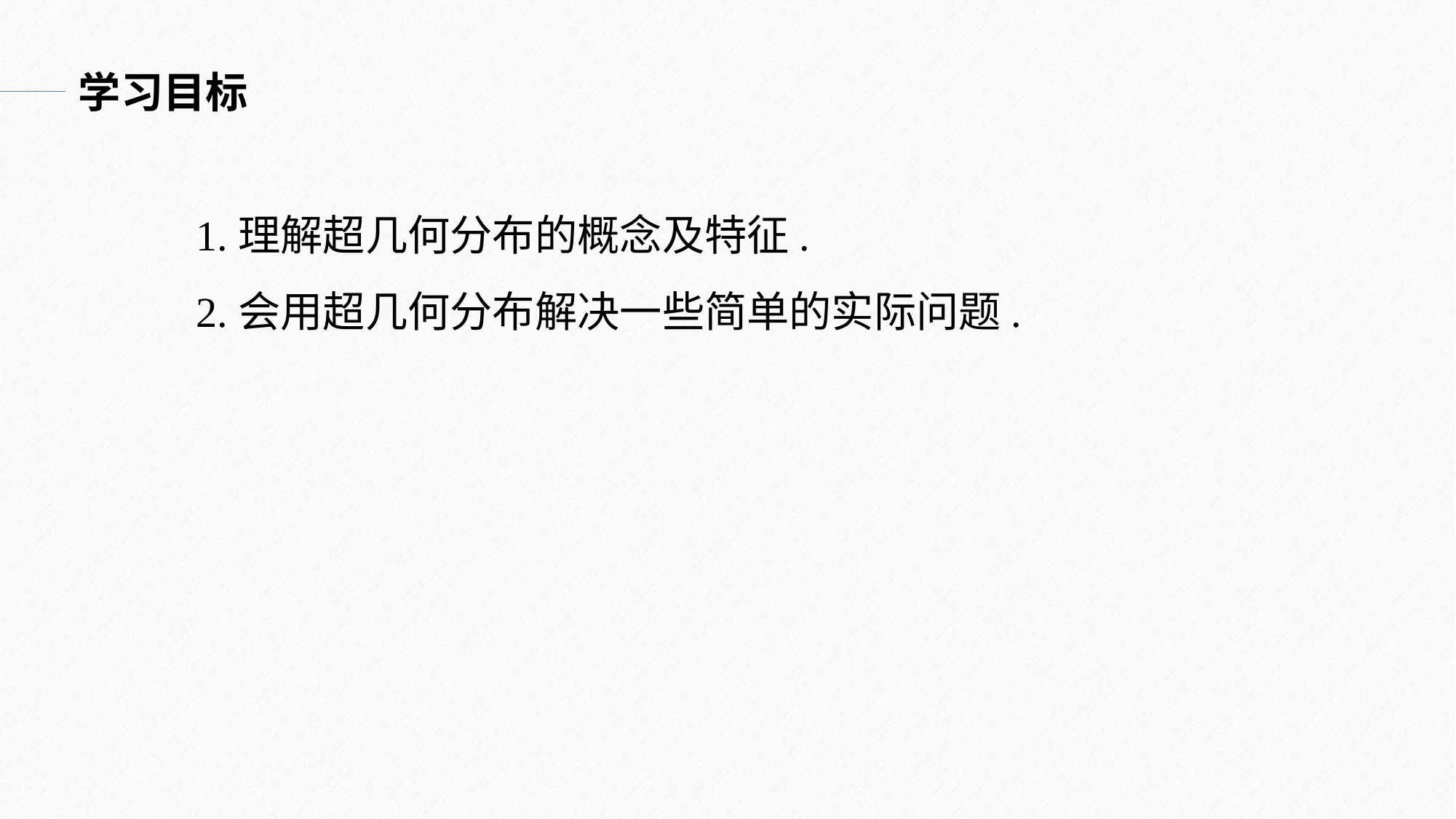

学习目标
1.理解超几何分布的概念及特征.
2.会用超几何分布解决一些简单的实际问题.